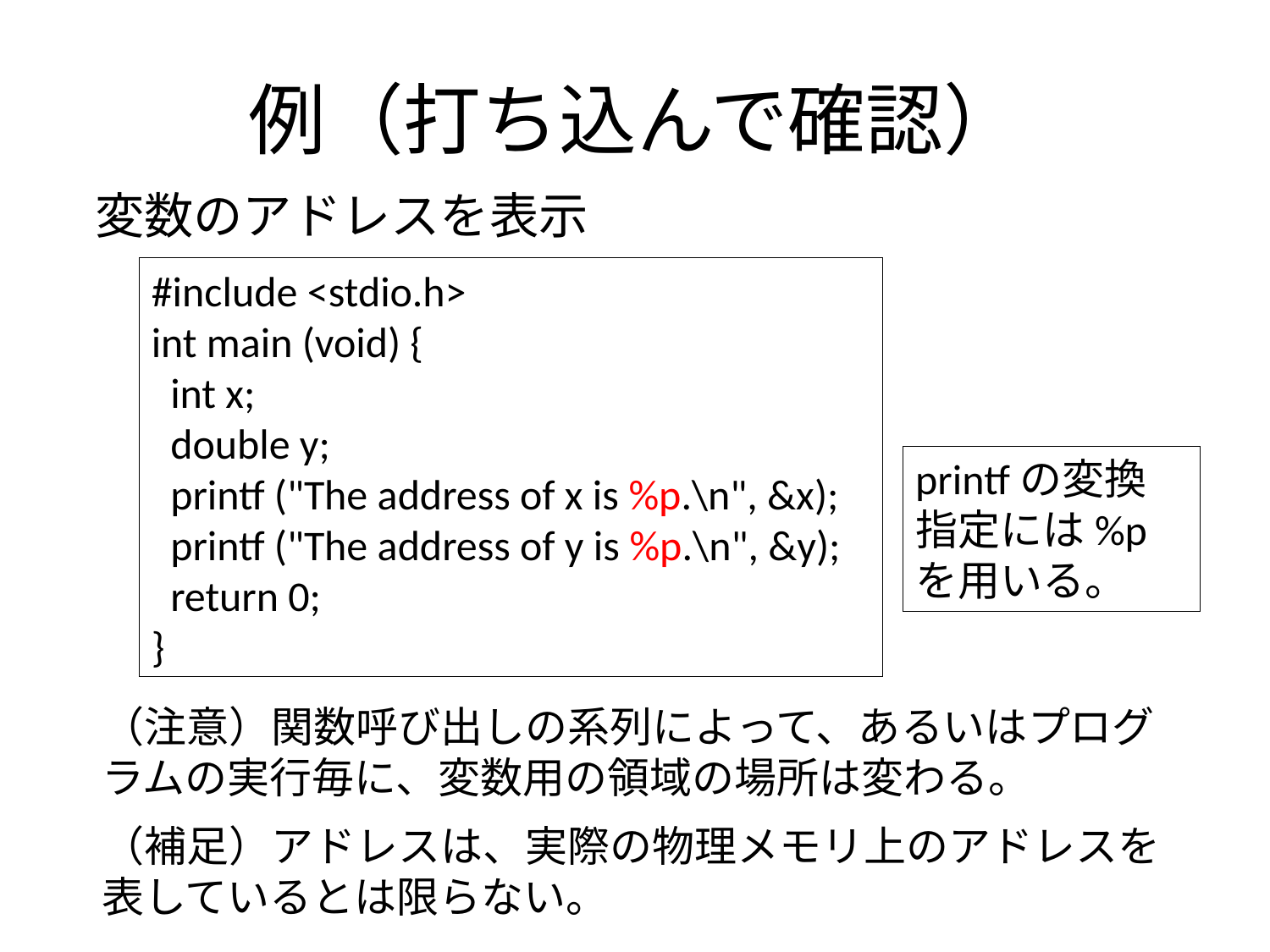

# 例（打ち込んで確認）
変数のアドレスを表示
#include <stdio.h>
int main (void) {
  int x;
  double y;
  printf ("The address of x is %p.\n", &x);
  printf ("The address of y is %p.\n", &y);
  return 0;
}
printfの変換指定には%pを用いる。
（注意）関数呼び出しの系列によって、あるいはプログラムの実行毎に、変数用の領域の場所は変わる。
（補足）アドレスは、実際の物理メモリ上のアドレスを表しているとは限らない。